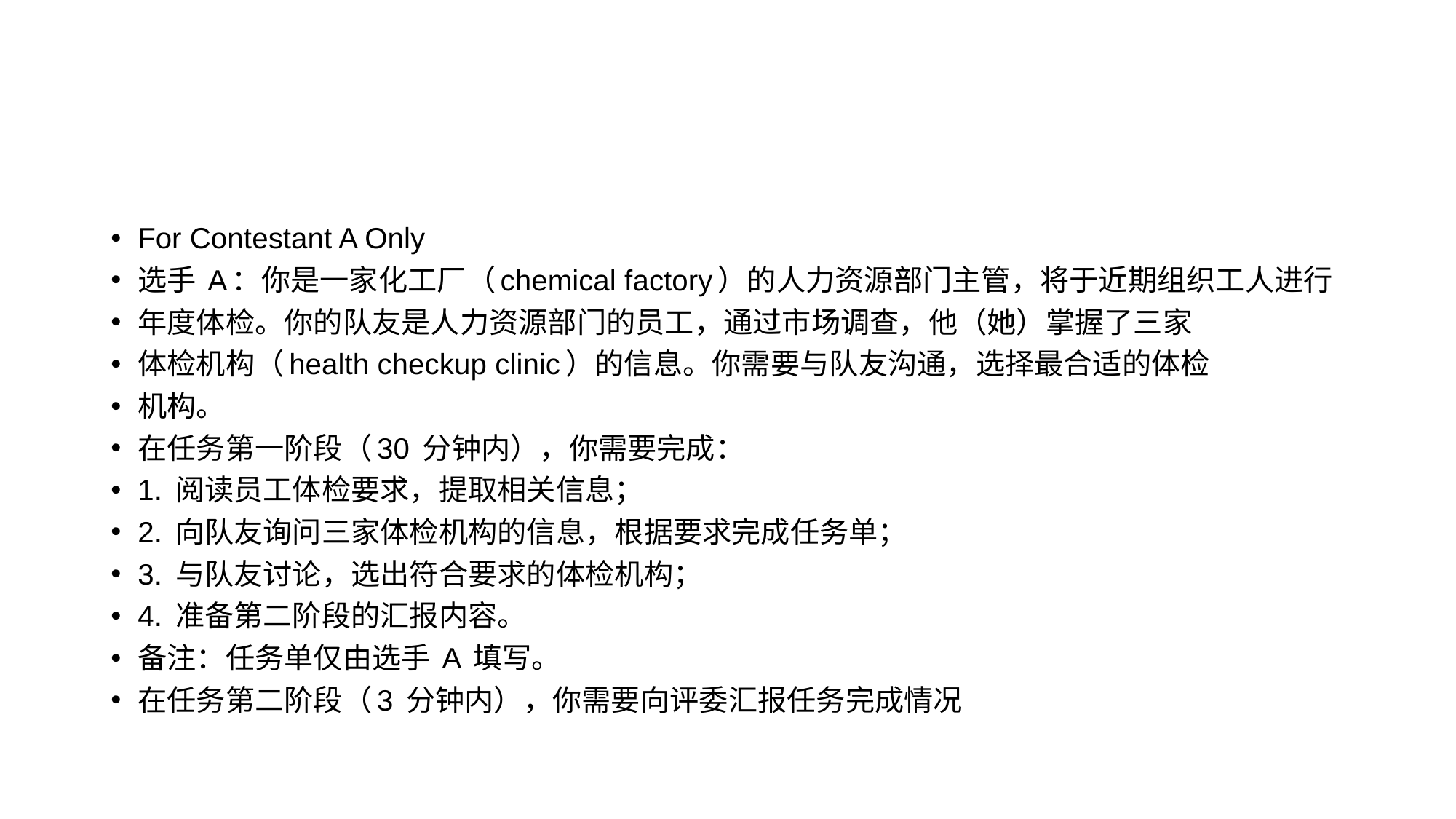

#
For Contestant A Only
选手 A：你是一家化工厂（chemical factory）的人力资源部门主管，将于近期组织工人进行
年度体检。你的队友是人力资源部门的员工，通过市场调查，他（她）掌握了三家
体检机构（health checkup clinic）的信息。你需要与队友沟通，选择最合适的体检
机构。
在任务第一阶段（30 分钟内），你需要完成：
1. 阅读员工体检要求，提取相关信息；
2. 向队友询问三家体检机构的信息，根据要求完成任务单；
3. 与队友讨论，选出符合要求的体检机构；
4. 准备第二阶段的汇报内容。
备注：任务单仅由选手 A 填写。
在任务第二阶段（3 分钟内），你需要向评委汇报任务完成情况